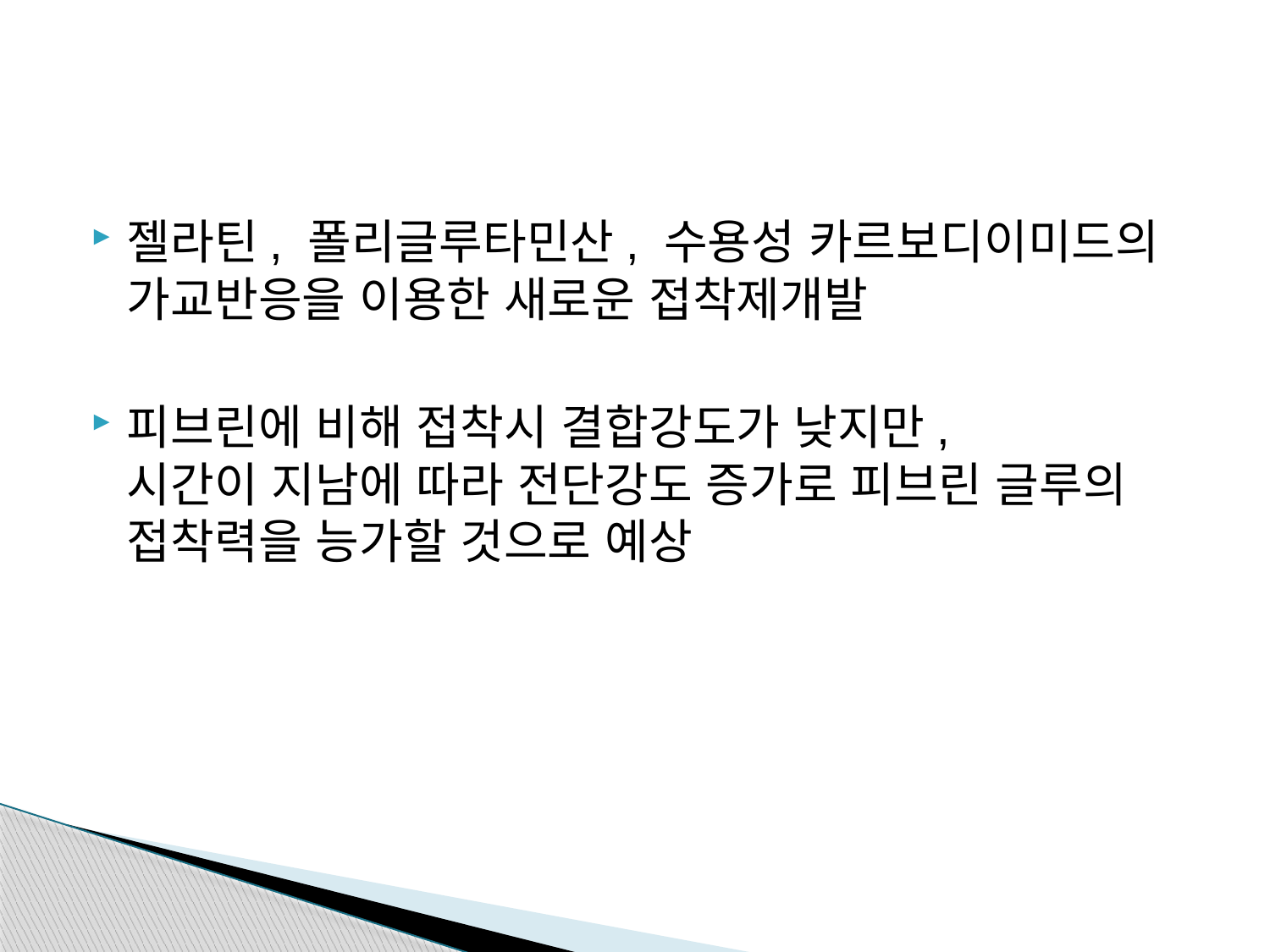

#
젤라틴, 폴리글루타민산, 수용성 카르보디이미드의 가교반응을 이용한 새로운 접착제개발

피브린에 비해 접착시 결합강도가 낮지만,         시간이 지남에 따라 전단강도 증가로 피브린 글루의 접착력을 능가할 것으로 예상